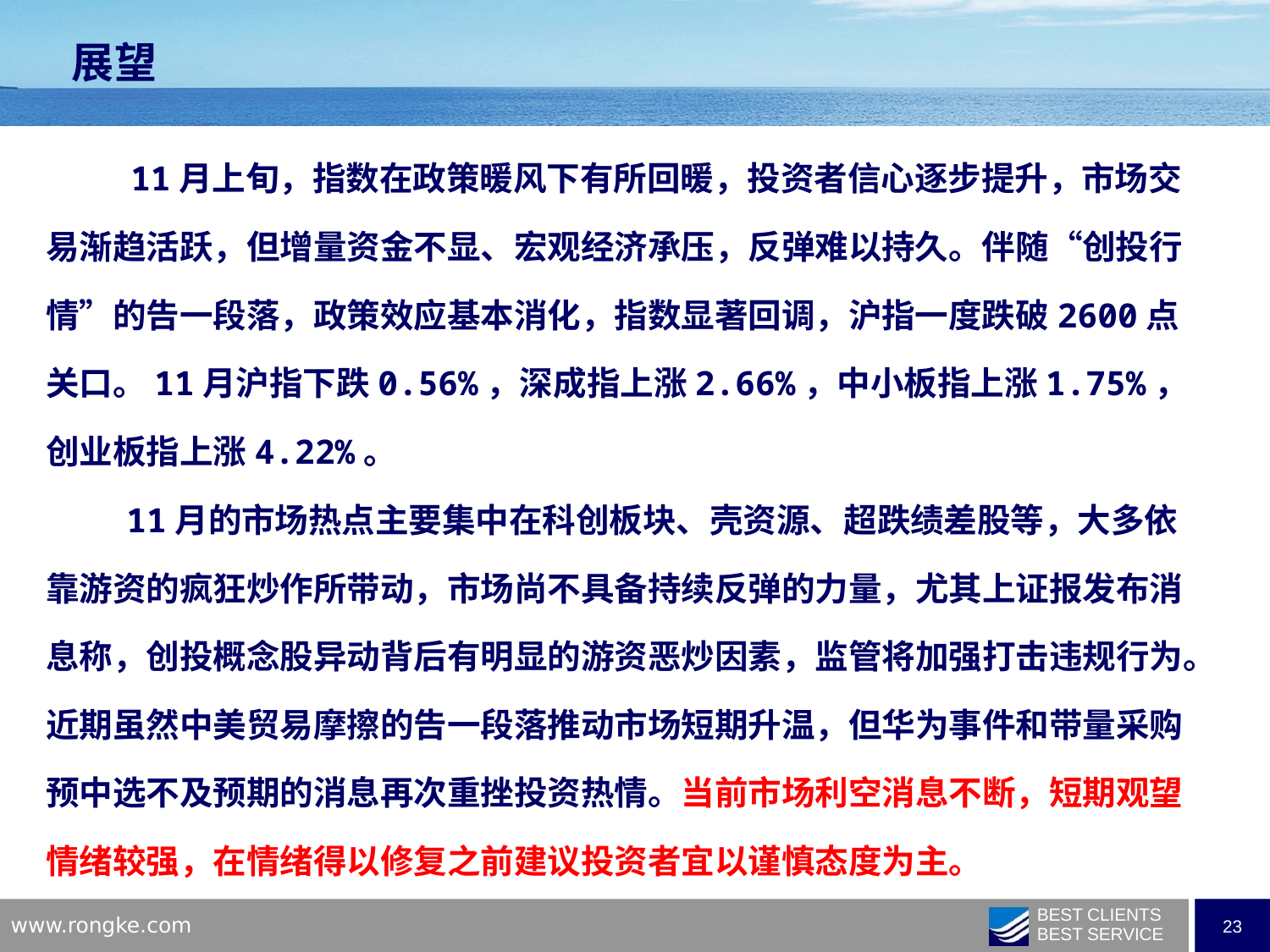

展望
    11月上旬，指数在政策暖风下有所回暖，投资者信心逐步提升，市场交易渐趋活跃，但增量资金不显、宏观经济承压，反弹难以持久。伴随“创投行情”的告一段落，政策效应基本消化，指数显著回调，沪指一度跌破2600点关口。11月沪指下跌0.56%，深成指上涨2.66%，中小板指上涨1.75%，创业板指上涨4.22%。
    11月的市场热点主要集中在科创板块、壳资源、超跌绩差股等，大多依靠游资的疯狂炒作所带动，市场尚不具备持续反弹的力量，尤其上证报发布消息称，创投概念股异动背后有明显的游资恶炒因素，监管将加强打击违规行为。近期虽然中美贸易摩擦的告一段落推动市场短期升温，但华为事件和带量采购预中选不及预期的消息再次重挫投资热情。当前市场利空消息不断，短期观望情绪较强，在情绪得以修复之前建议投资者宜以谨慎态度为主。